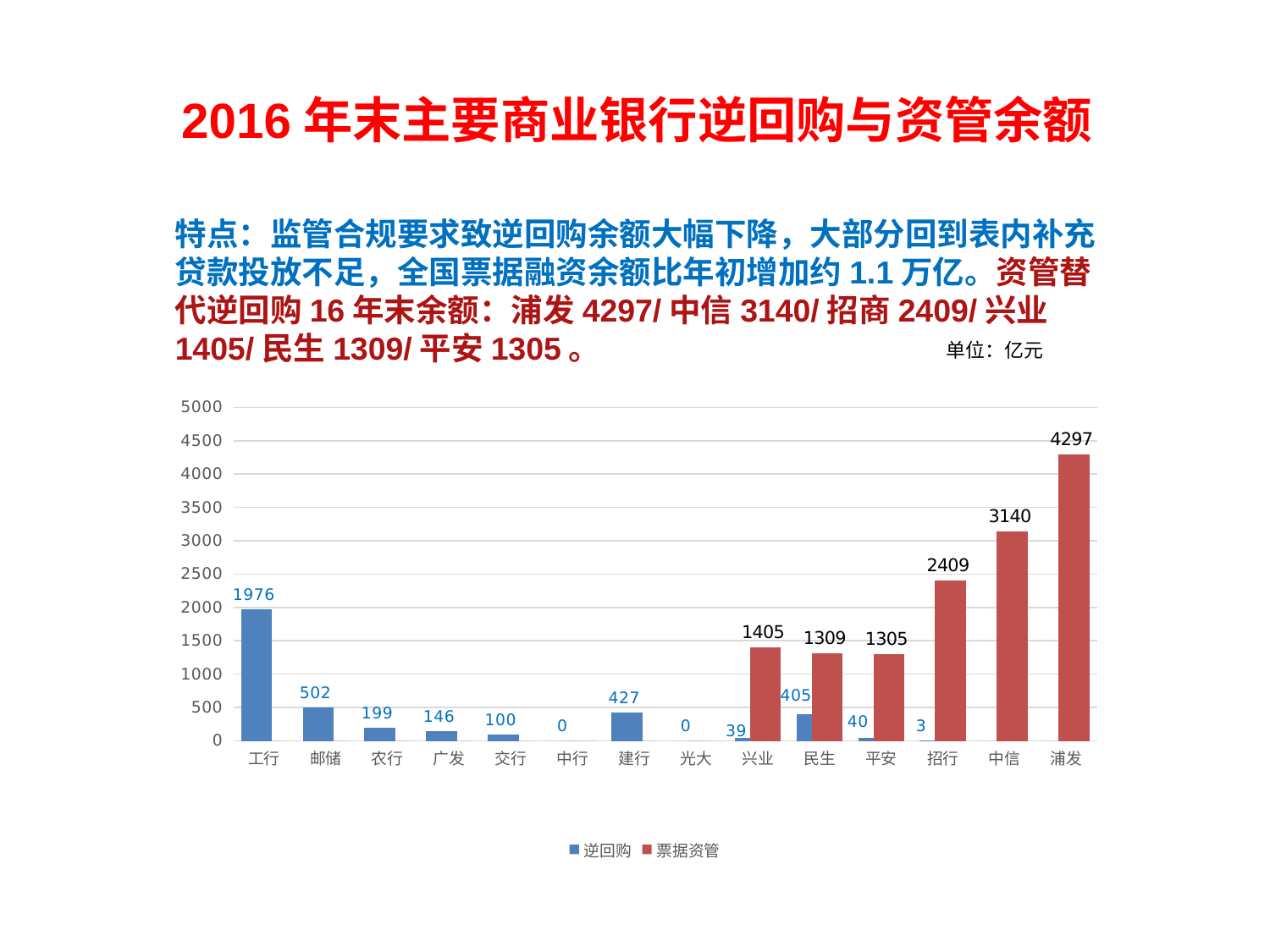

2016年末主要商业银行逆回购与资管余额
特点：监管合规要求致逆回购余额大幅下降，大部分回到表内补充贷款投放不足，全国票据融资余额比年初增加约1.1万亿。资管替代逆回购16年末余额：浦发4297/中信3140/招商2409/兴业1405/民生1309/平安1305。
    单位：亿元

### Chart

| Category | 逆回购 | 票据资管 |
|---|---|---|
| 工行 | 1976.0147739317001 | 0.0 |
| 邮储 | 502.27 | 0.0 |
| 农行 | 199.31 | 0.0 |
| 广发 | 146.23 | 0.0 |
| 交行 | 99.9988639664 | 0.0 |
| 中行 | 0.0 | 0.0 |
| 建行 | 426.9699999999997 | 0.0 |
| 光大 | 0.0 | 0.0 |
| 兴业 | 39.018079 | 1404.8441733184047 |
| 民生 | 405.19 | 1308.94 |
| 平安 | 39.980000000000004 | 1304.61 |
| 招行 | 2.620608 | 2408.9690404803996 |
| 中信 | 0.0 | 3140.1 |
| 浦发 | 0.0 | 4296.76 |